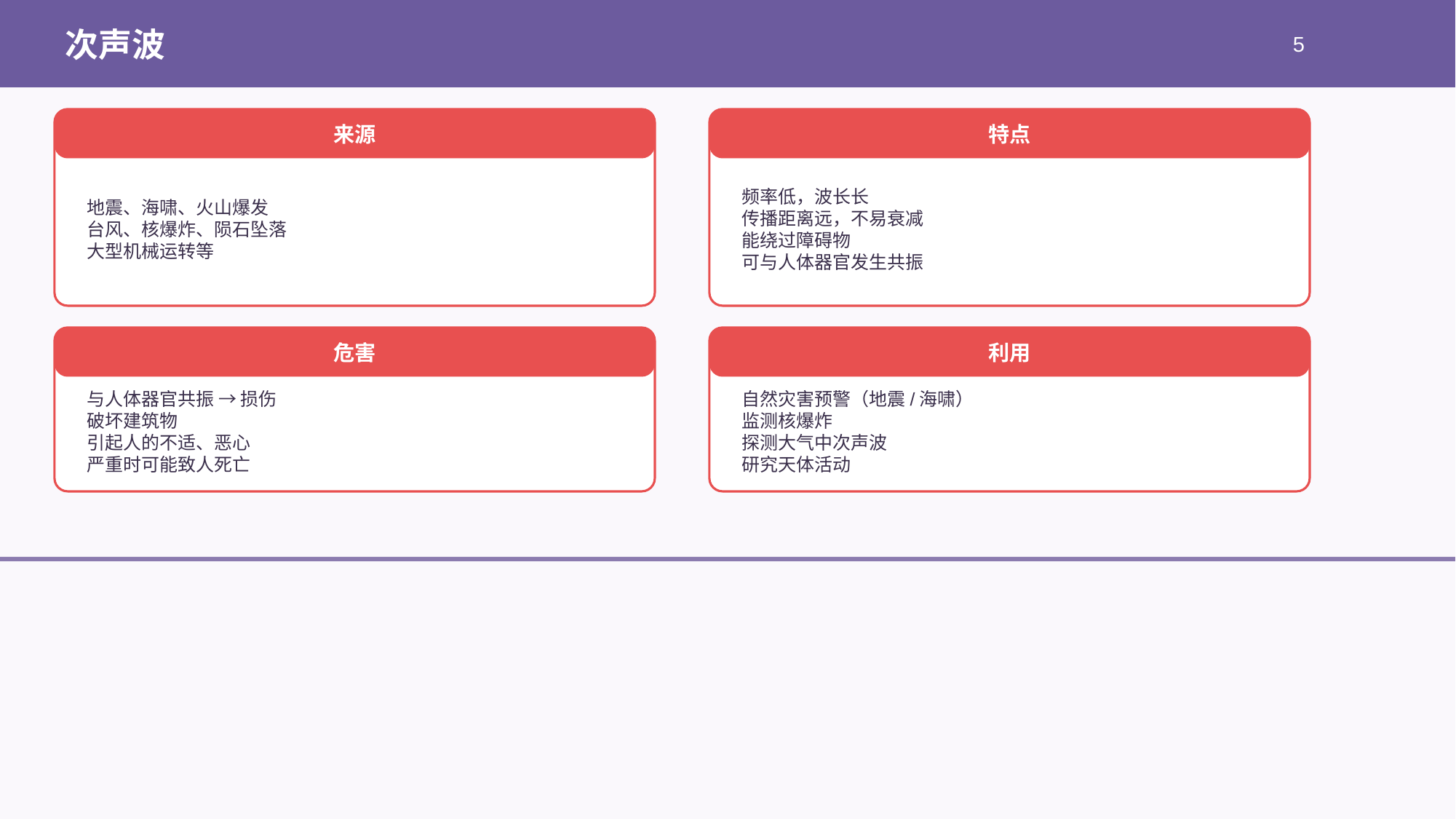

次声波
5

来源

特点
地震、海啸、火山爆发
台风、核爆炸、陨石坠落
大型机械运转等
频率低，波长长
传播距离远，不易衰减
能绕过障碍物
可与人体器官发生共振

危害

利用
与人体器官共振 → 损伤
破坏建筑物
引起人的不适、恶心
严重时可能致人死亡
自然灾害预警（地震/海啸）
监测核爆炸
探测大气中次声波
研究天体活动